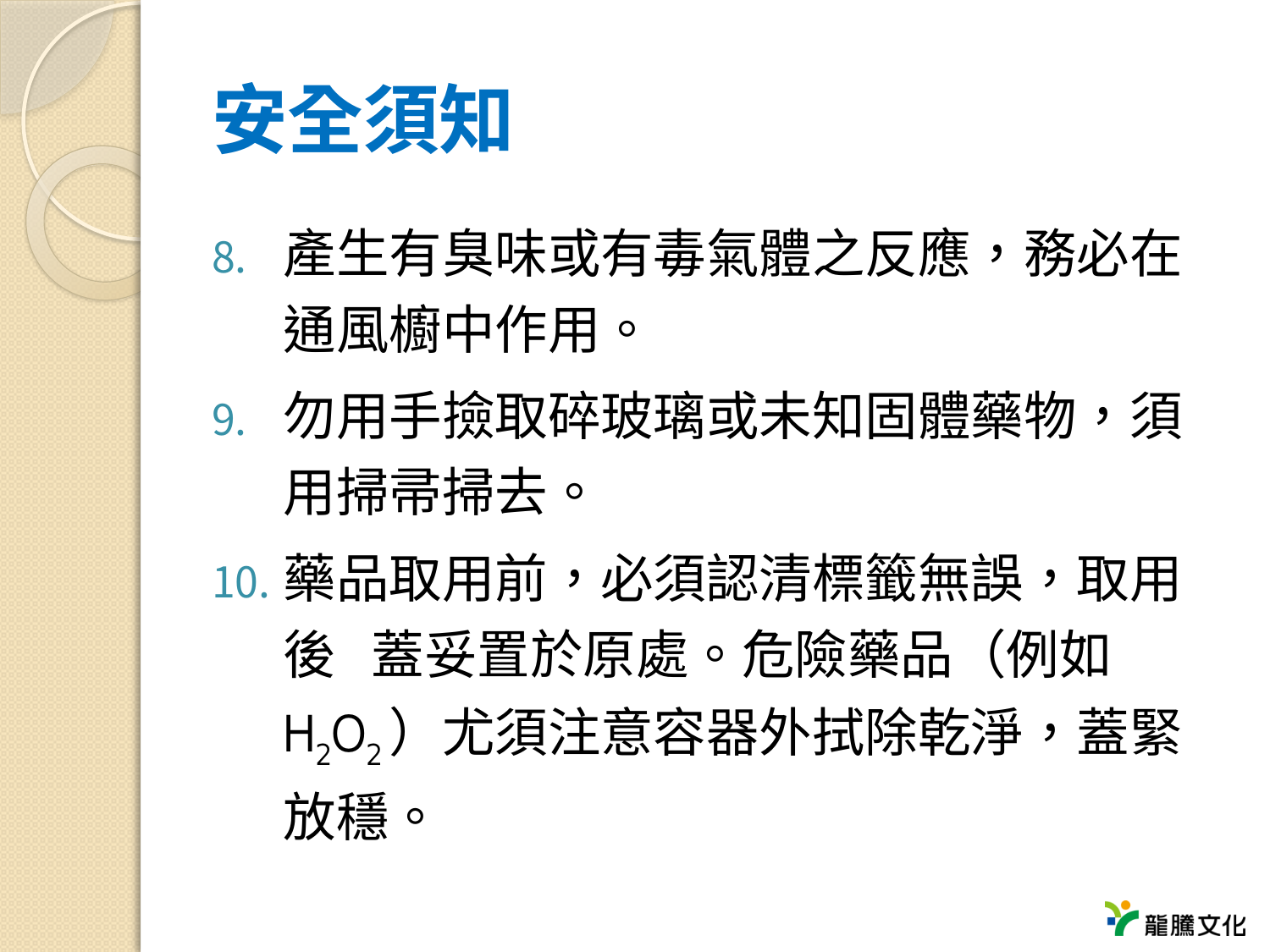

# 安全須知
產生有臭味或有毒氣體之反應，務必在通風櫥中作用。
勿用手撿取碎玻璃或未知固體藥物，須用掃帚掃去。
藥品取用前，必須認清標籤無誤，取用後   蓋妥置於原處。危險藥品（例如H2O2）尤須注意容器外拭除乾淨，蓋緊放穩。